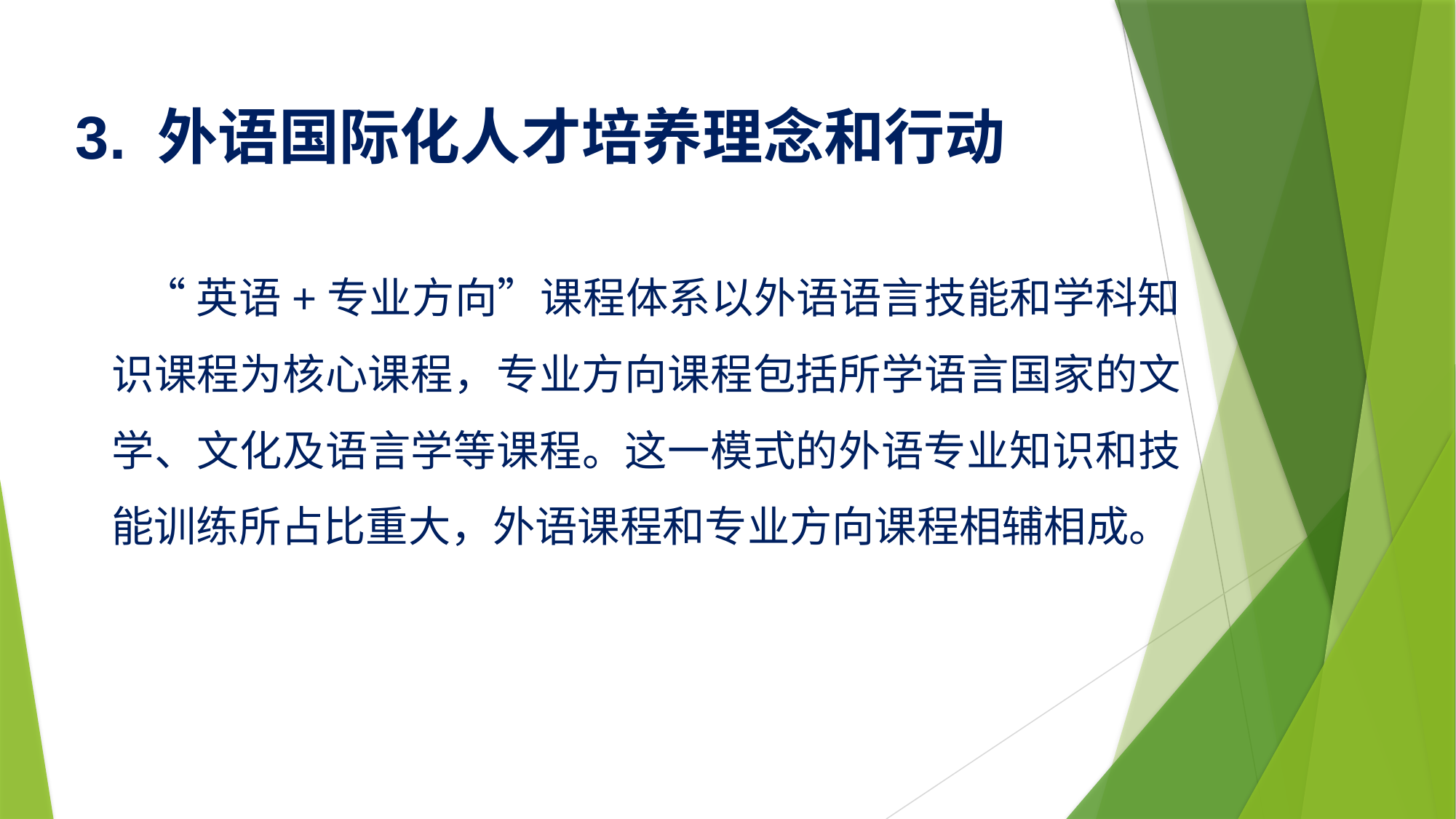

3. 外语国际化人才培养理念和行动
“英语+专业方向”课程体系以外语语言技能和学科知识课程为核心课程，专业方向课程包括所学语言国家的文学、文化及语言学等课程。这一模式的外语专业知识和技能训练所占比重大，外语课程和专业方向课程相辅相成。